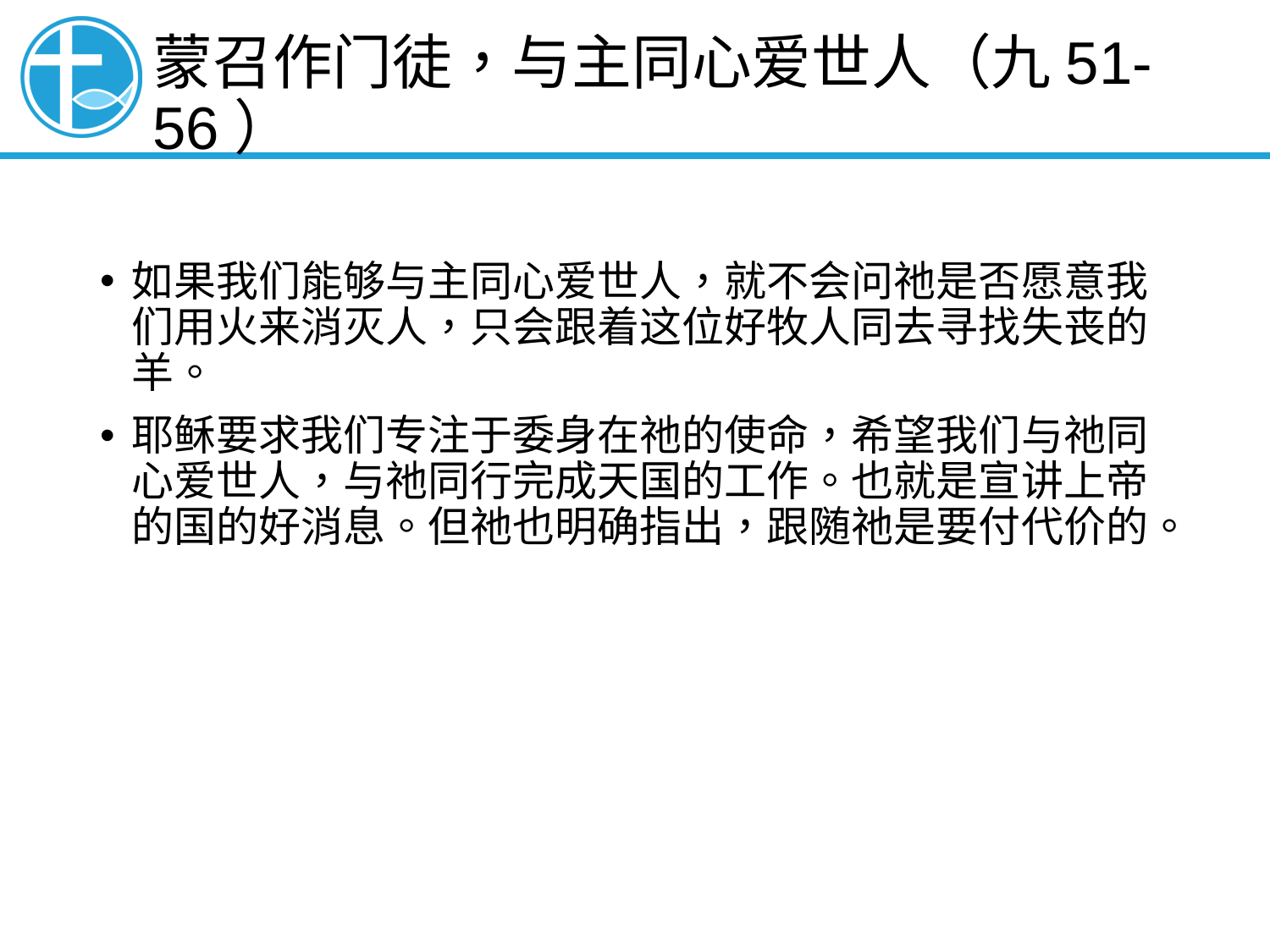

# 蒙召作门徒，与主同心爱世人（九51-56）
如果我们能够与主同心爱世人，就不会问祂是否愿意我们用火来消灭人，只会跟着这位好牧人同去寻找失丧的羊。
耶稣要求我们专注于委身在祂的使命，希望我们与祂同心爱世人，与祂同行完成天国的工作。也就是宣讲上帝的国的好消息。但祂也明确指出，跟随祂是要付代价的。